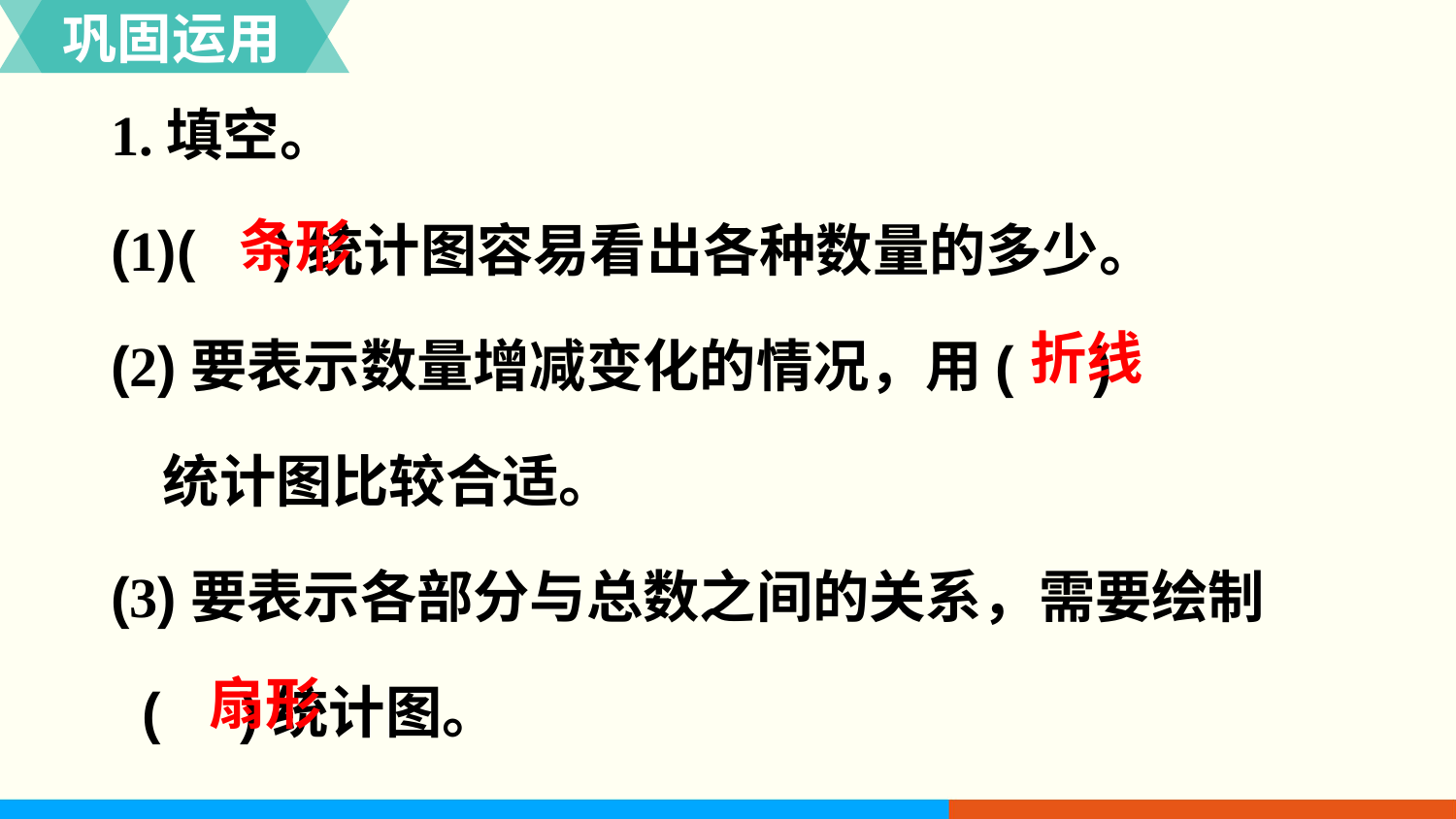

巩固运用

1.填空。
(1)(     )统计图容易看出各种数量的多少。
(2)要表示数量增减变化的情况，用(     )
   统计图比较合适。
(3)要表示各部分与总数之间的关系，需要绘制
  (     )统计图。
条形
折线
扇形